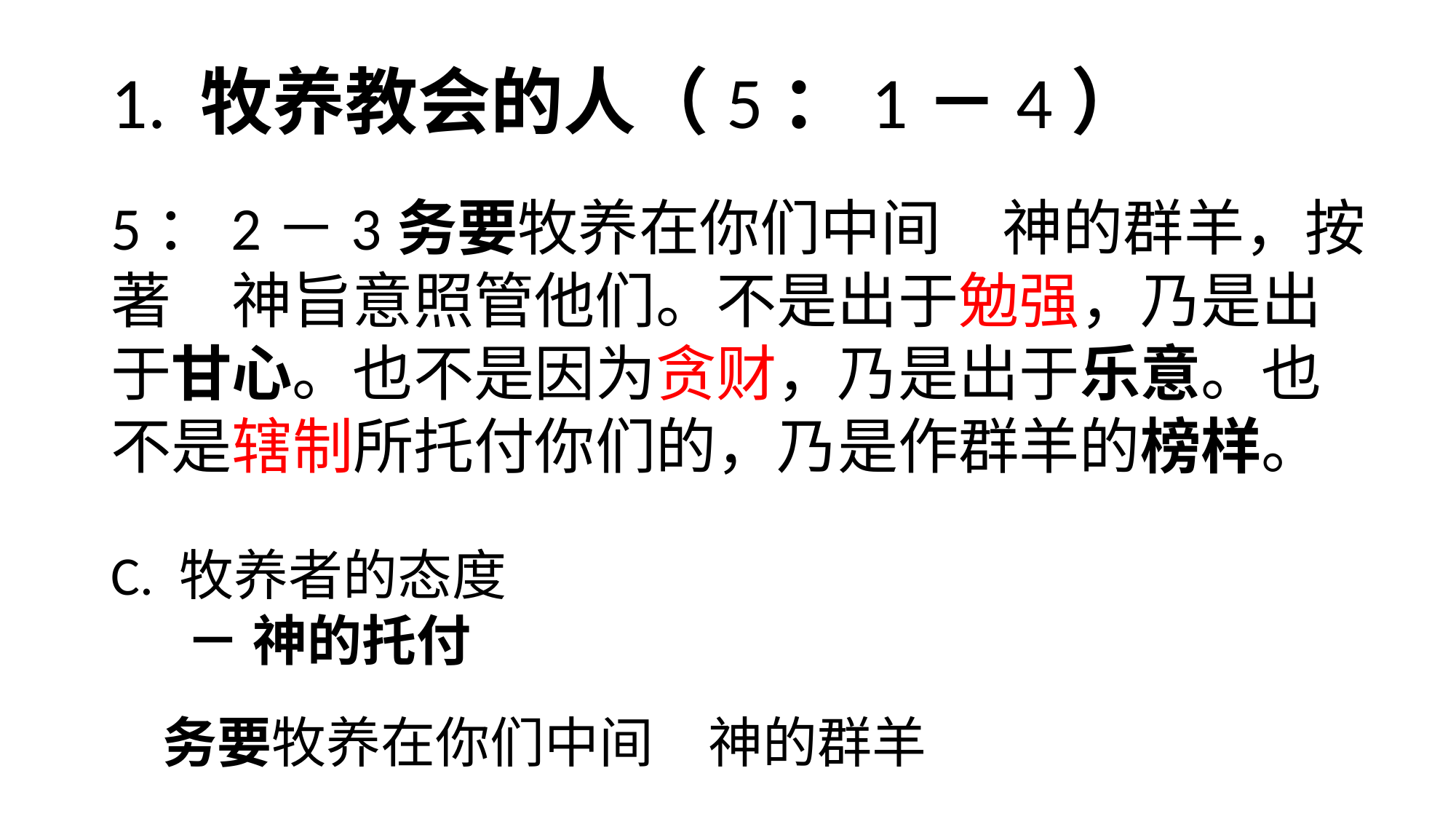

# 1. 牧养教会的人（5：1－4）
5：2－3务要牧养在你们中间　神的群羊，按著　神旨意照管他们。不是出于勉强，乃是出于甘心。也不是因为贪财，乃是出于乐意。也不是辖制所托付你们的，乃是作群羊的榜样。
C. 牧养者的态度
     － 神的托付
务要牧养在你们中间　神的群羊